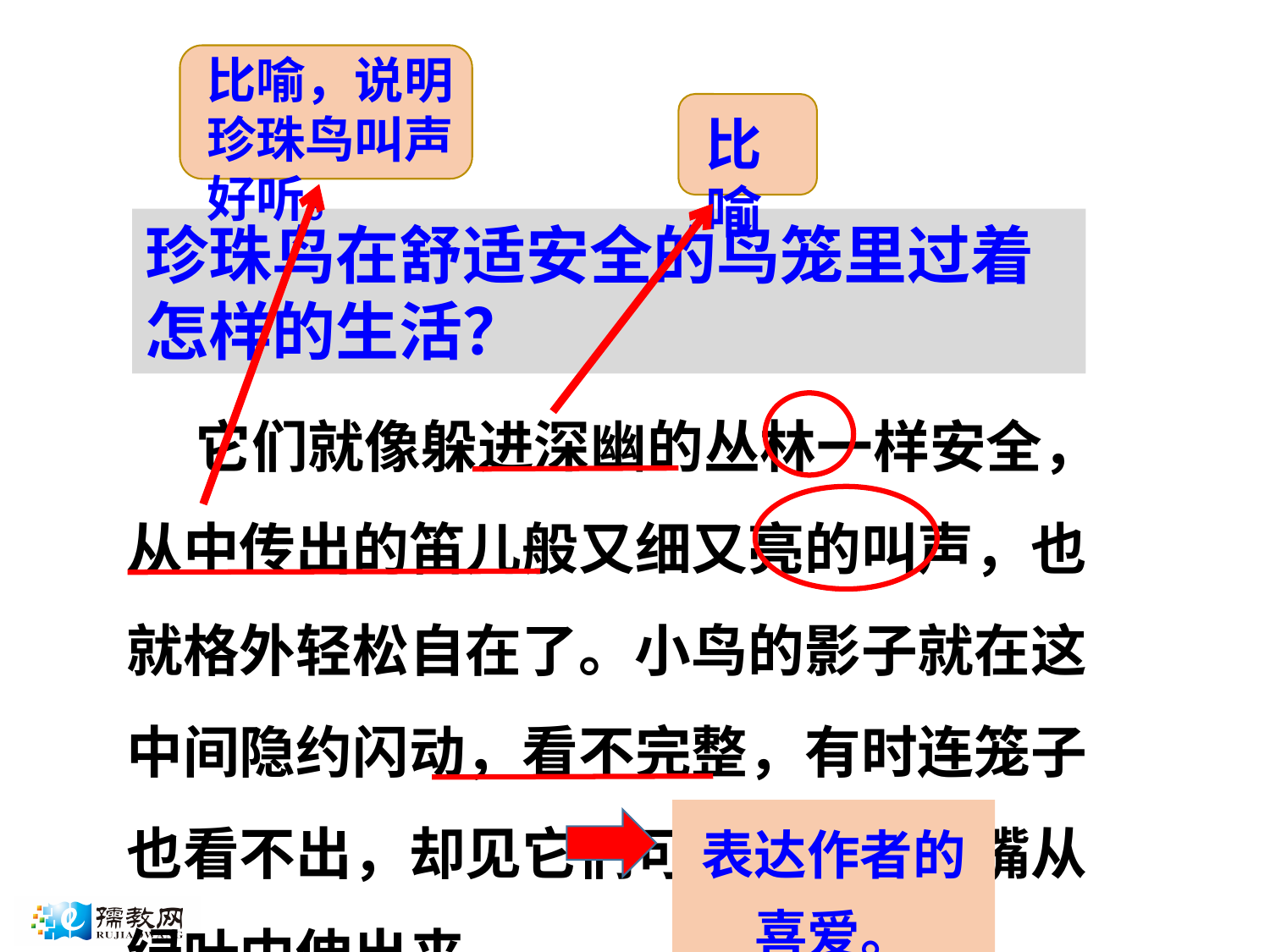

比喻，说明珍珠鸟叫声好听。

比喻
珍珠鸟在舒适安全的鸟笼里过着怎样的生活？
    它们就像躲进深幽的丛林一样安全，从中传出的笛儿般又细又亮的叫声，也就格外轻松自在了。小鸟的影子就在这中间隐约闪动，看不完整，有时连笼子也看不出，却见它们可爱的鲜红小嘴从绿叶中伸出来。

表达作者的喜爱。